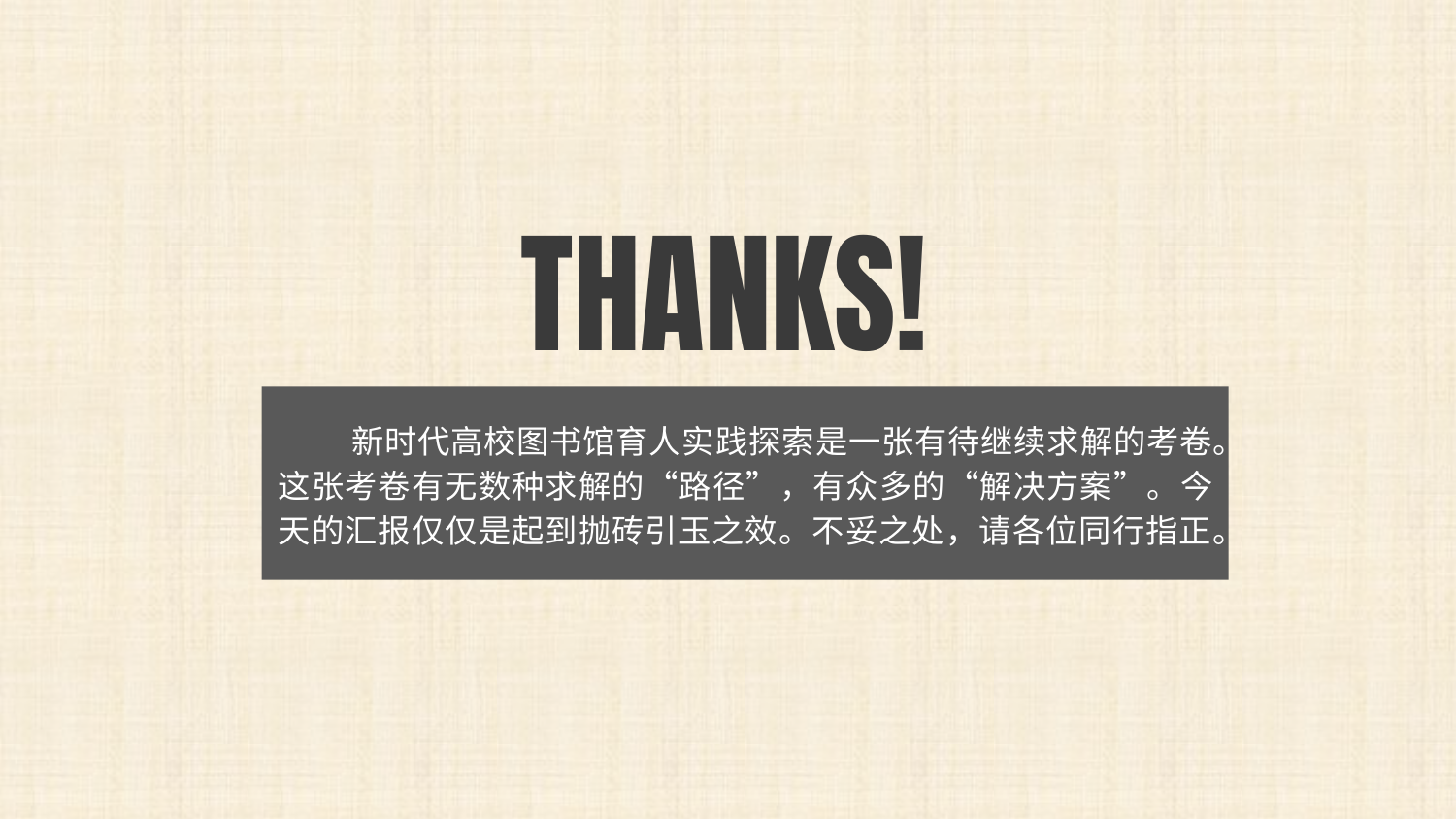

THANKS!

 新时代高校图书馆育人实践探索是一张有待继续求解的考卷。这张考卷有无数种求解的“路径”，有众多的“解决方案”。今天的汇报仅仅是起到抛砖引玉之效。不妥之处，请各位同行指正。